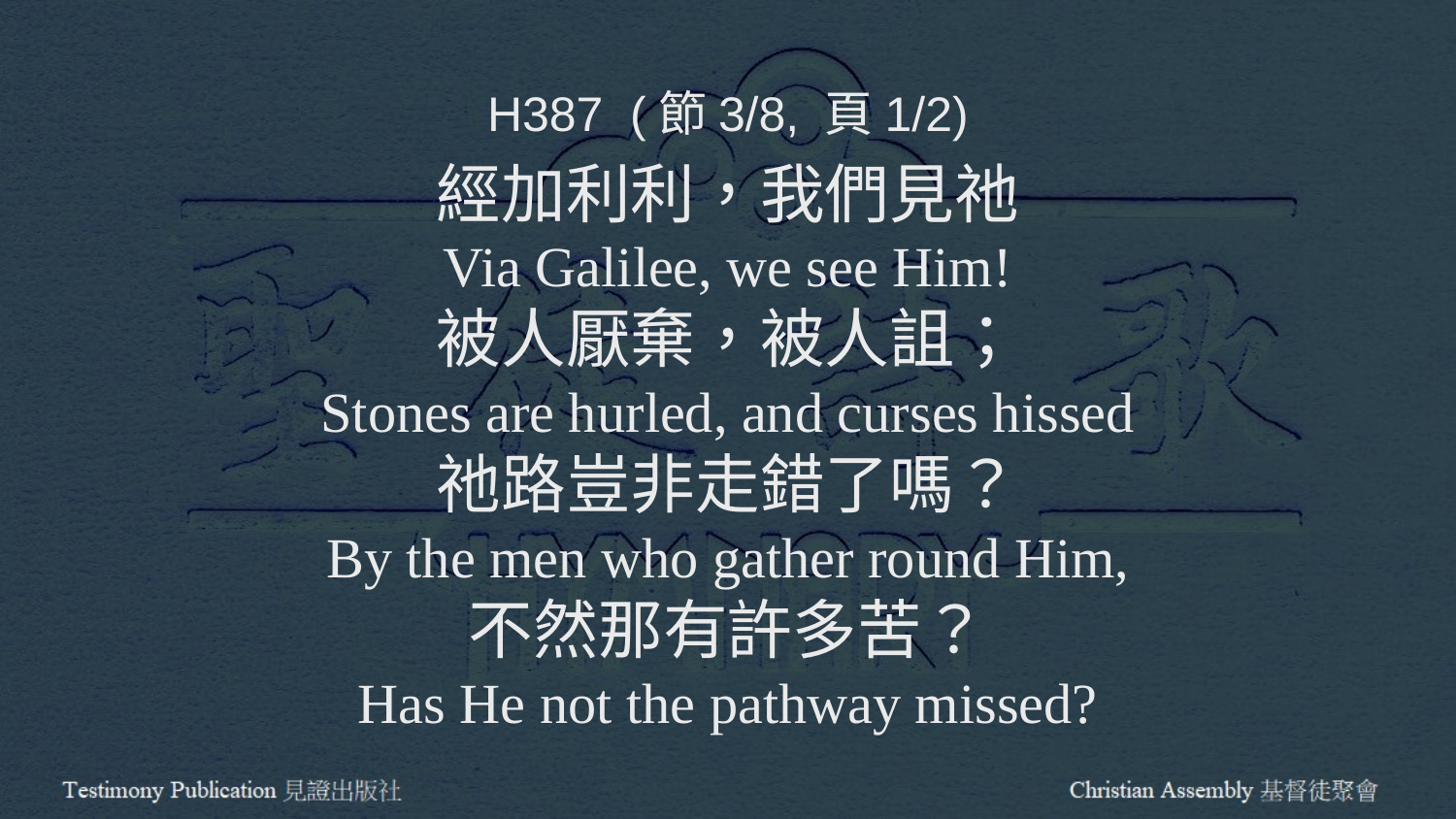

H387  (節3/8, 頁1/2)
經加利利，我們見祂
Via Galilee, we see Him!
被人厭棄，被人詛；
Stones are hurled, and curses hissed
祂路豈非走錯了嗎？
By the men who gather round Him,
不然那有許多苦？
Has He not the pathway missed?